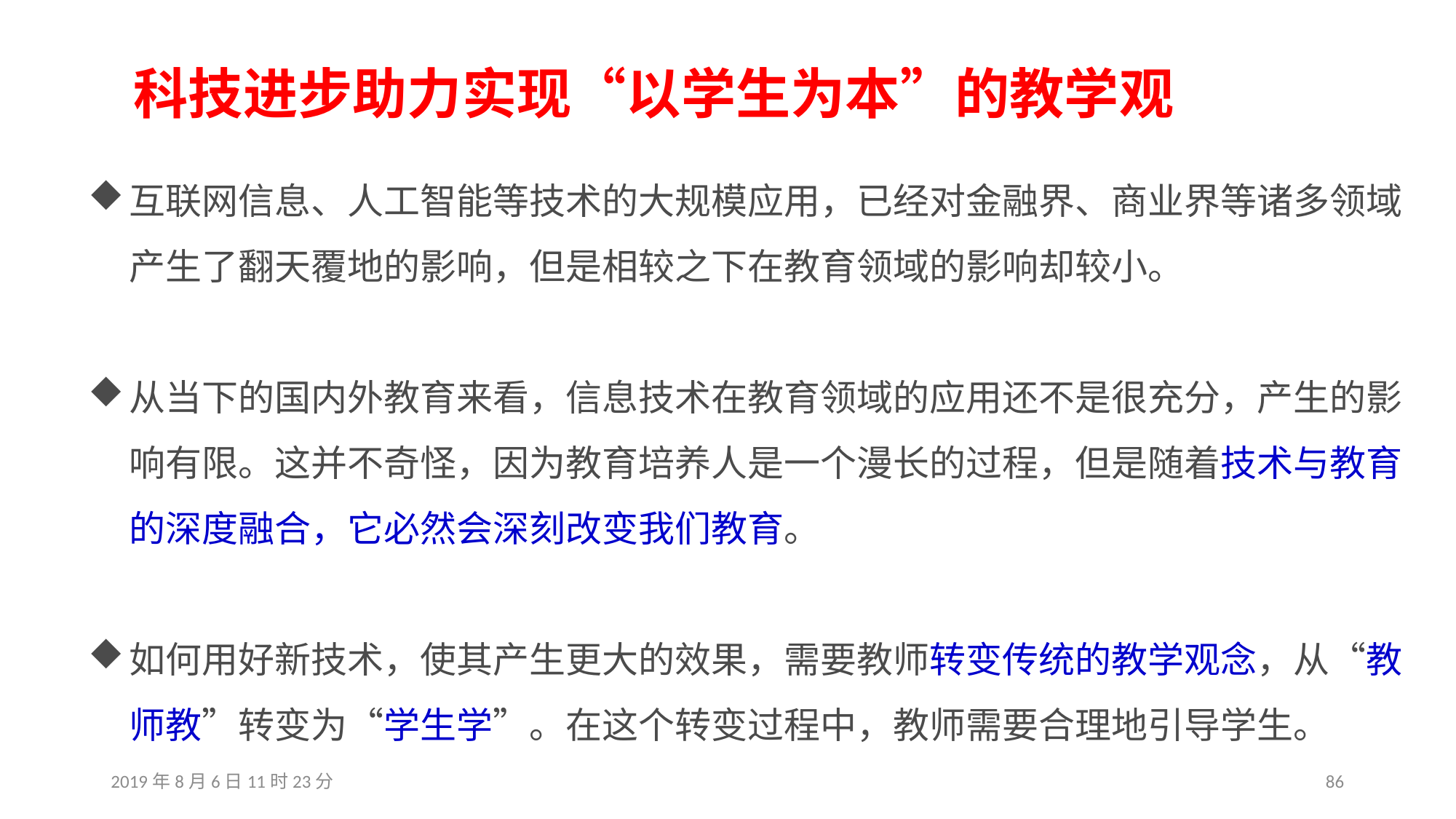

# 科技进步助力实现“以学生为本”的教学观
互联网信息、人工智能等技术的大规模应用，已经对金融界、商业界等诸多领域产生了翻天覆地的影响，但是相较之下在教育领域的影响却较小。

从当下的国内外教育来看，信息技术在教育领域的应用还不是很充分，产生的影响有限。这并不奇怪，因为教育培养人是一个漫长的过程，但是随着技术与教育的深度融合，它必然会深刻改变我们教育。

如何用好新技术，使其产生更大的效果，需要教师转变传统的教学观念，从“教师教”转变为“学生学”。在这个转变过程中，教师需要合理地引导学生。

2019年8月6日11时23分

86